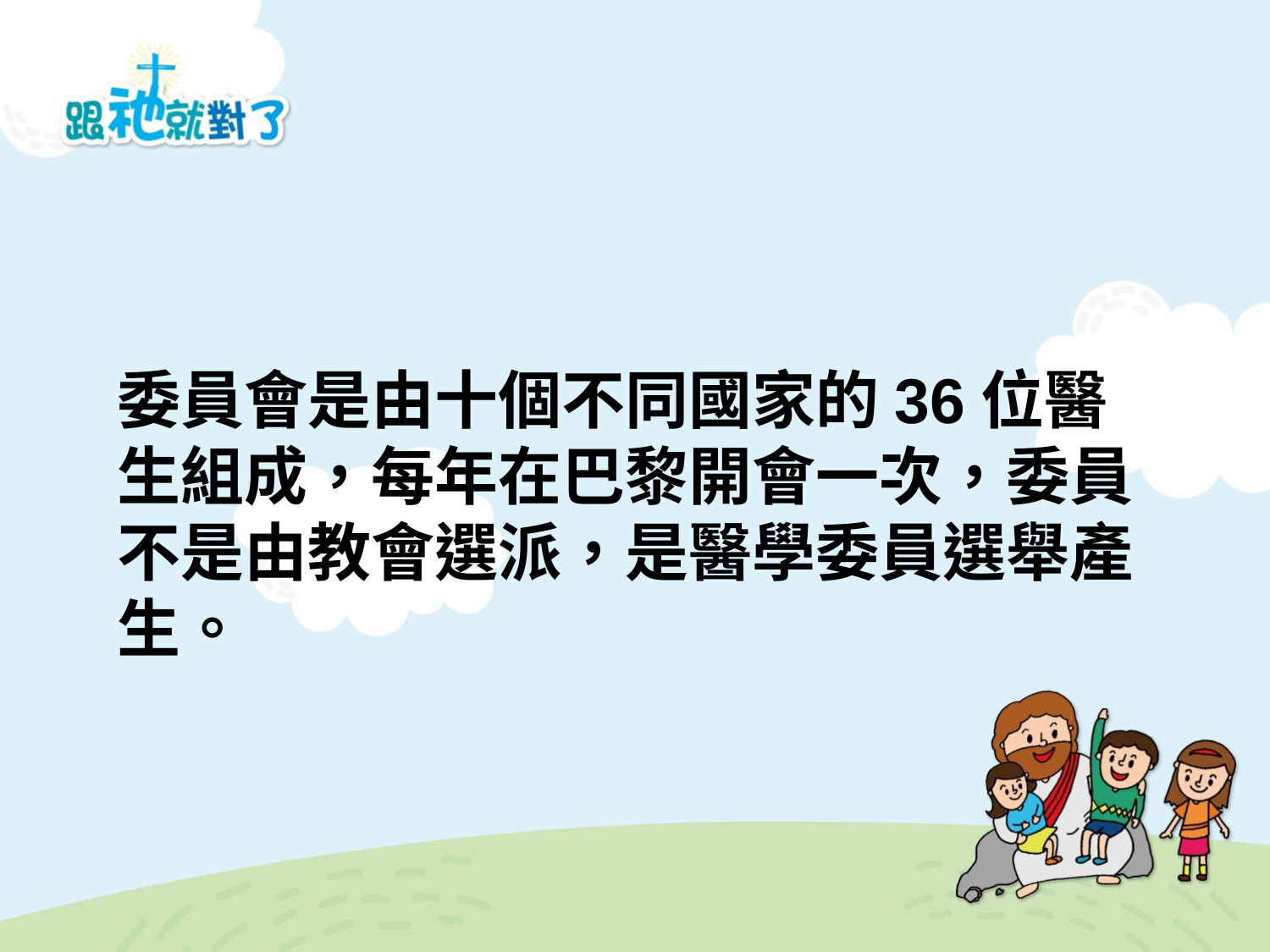

委員會是由十個不同國家的36位醫生組成，每年在巴黎開會一次，委員不是由教會選派，是醫學委員選舉產生。